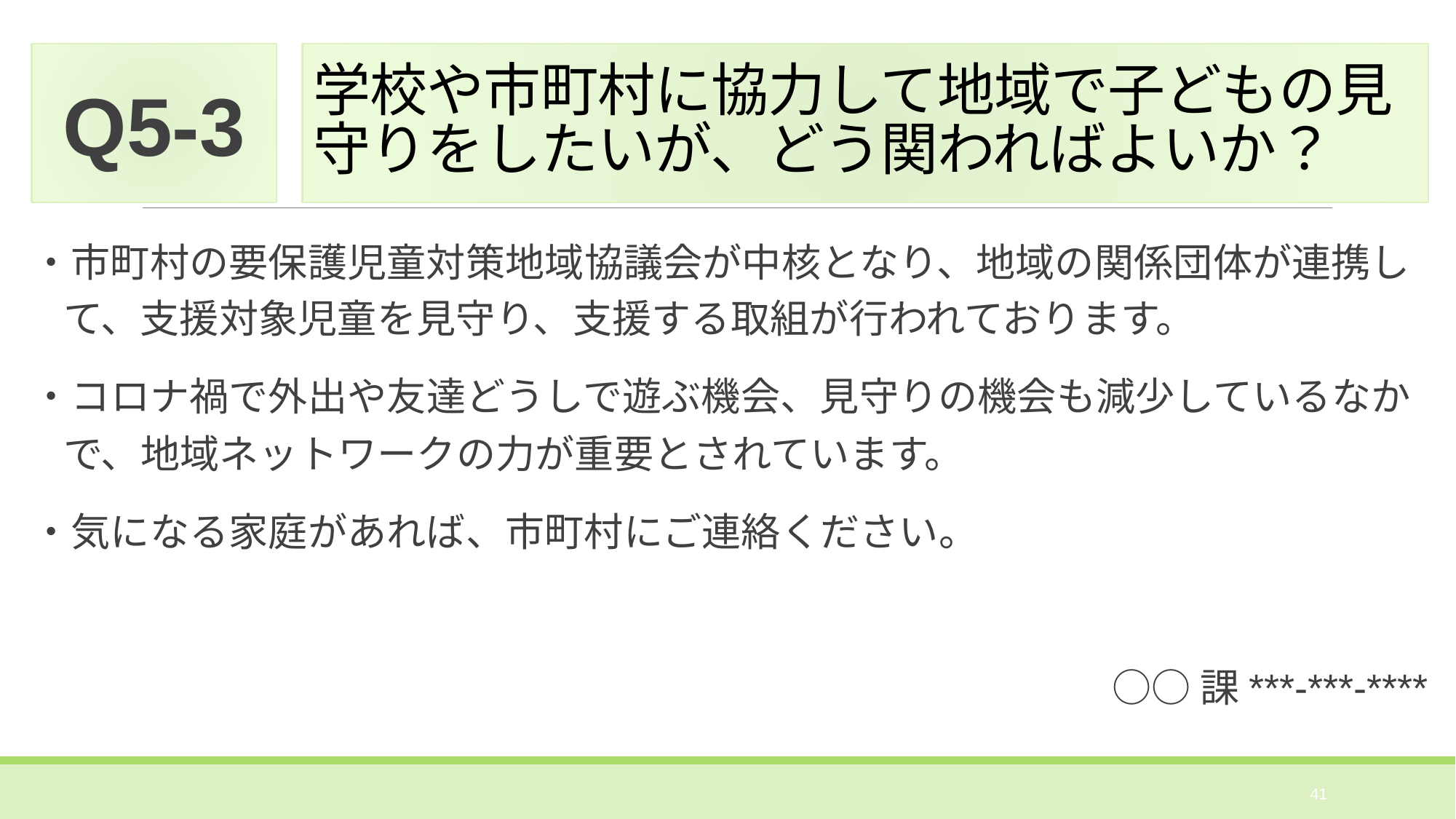

Q5-3
# 学校や市町村に協力して地域で子どもの見守りをしたいが、どう関わればよいか？
・市町村の要保護児童対策地域協議会が中核となり、地域の関係団体が連携して、支援対象児童を見守り、支援する取組が行われております。
・コロナ禍で外出や友達どうしで遊ぶ機会、見守りの機会も減少しているなかで、地域ネットワークの力が重要とされています。
・気になる家庭があれば、市町村にご連絡ください。

○○課***-***-****
41